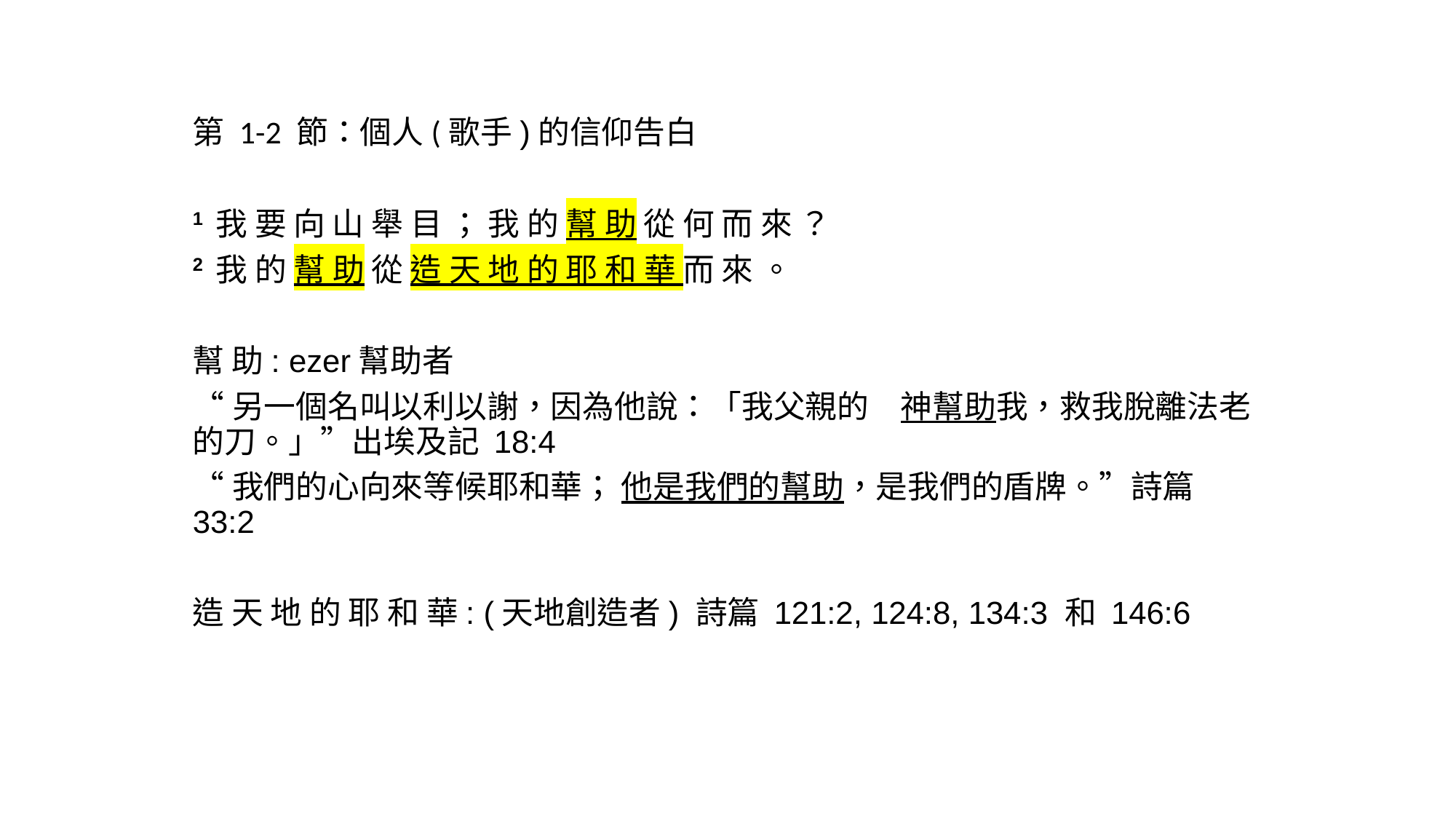

第 1-2 節：個人(歌手)的信仰告白

1 我 要 向 山 舉 目 ； 我 的 幫 助 從 何 而 來 ？
2 我 的 幫 助 從 造 天 地 的 耶 和 華 而 來 。

幫 助: ezer幫助者
“另一個名叫以利以謝，因為他說：「我父親的　神幫助我，救我脫離法老的刀。」”出埃及記 18:4
“我們的心向來等候耶和華； 他是我們的幫助，是我們的盾牌。”詩篇 33:2

造 天 地 的 耶 和 華: (天地創造者) 詩篇 121:2, 124:8, 134:3 和 146:6